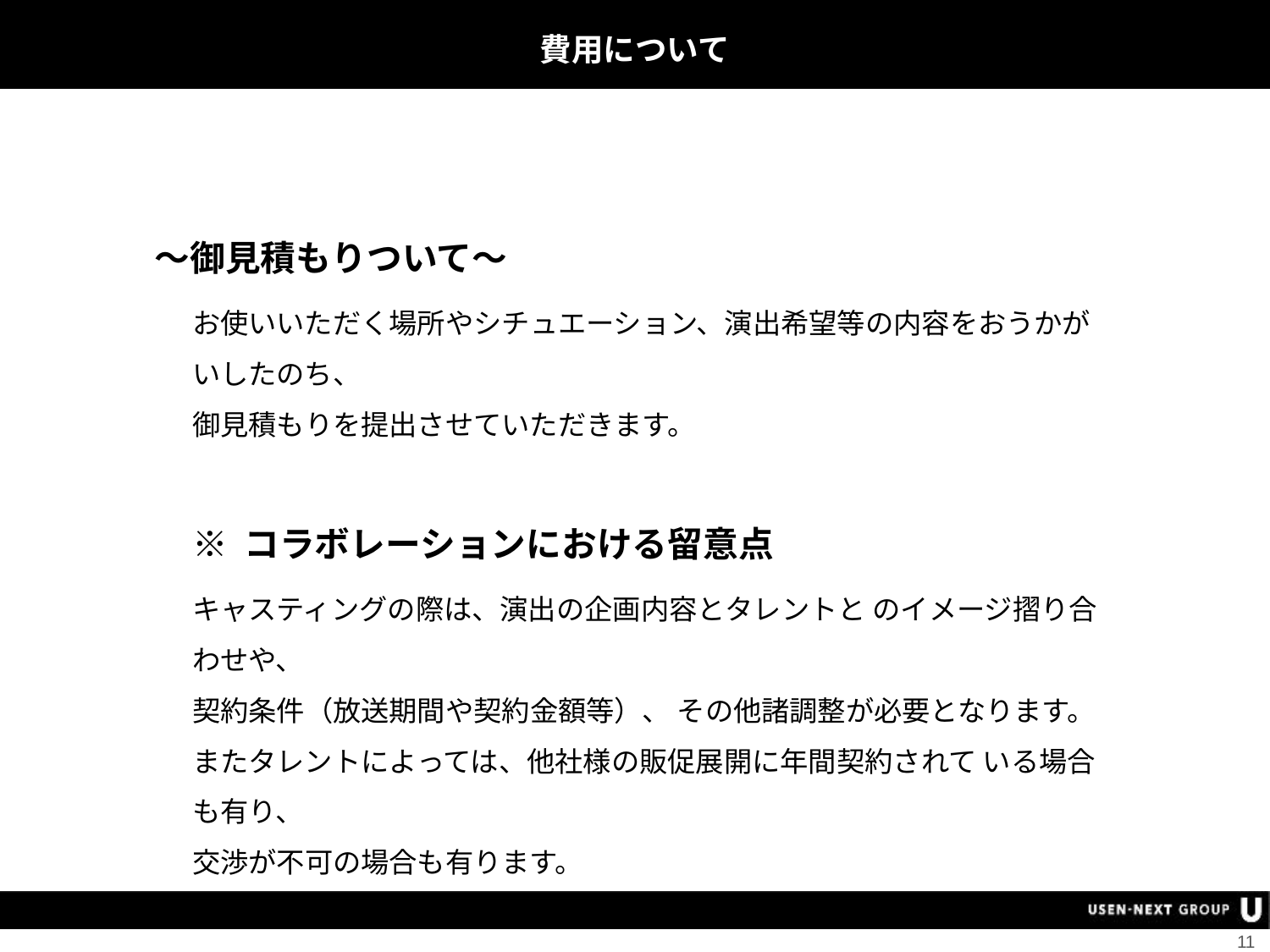

# 費用について
～御見積もりついて～
お使いいただく場所やシチュエーション、演出希望等の内容をおうかがいしたのち、
御見積もりを提出させていただきます。

※ コラボレーションにおける留意点
キャスティングの際は、演出の企画内容とタレントと のイメージ摺り合わせや、
契約条件（放送期間や契約金額等）、 その他諸調整が必要となります。
またタレントによっては、他社様の販促展開に年間契約されて いる場合も有り、
交渉が不可の場合も有ります。

11